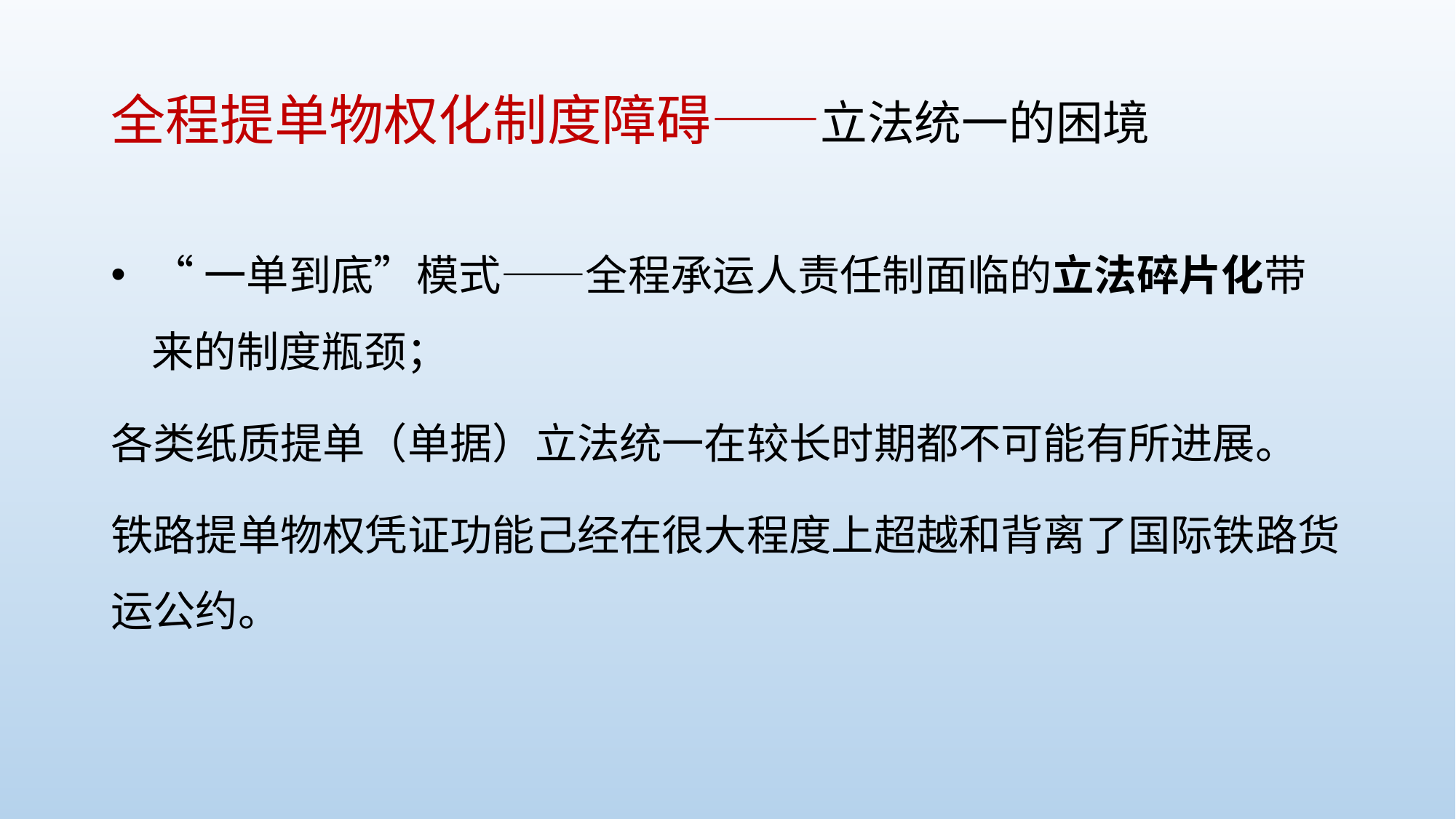

# 全程提单物权化制度障碍——立法统一的困境
“一单到底”模式——全程承运人责任制面临的立法碎片化带来的制度瓶颈；
各类纸质提单（单据）立法统一在较长时期都不可能有所进展。
铁路提单物权凭证功能己经在很大程度上超越和背离了国际铁路货运公约。